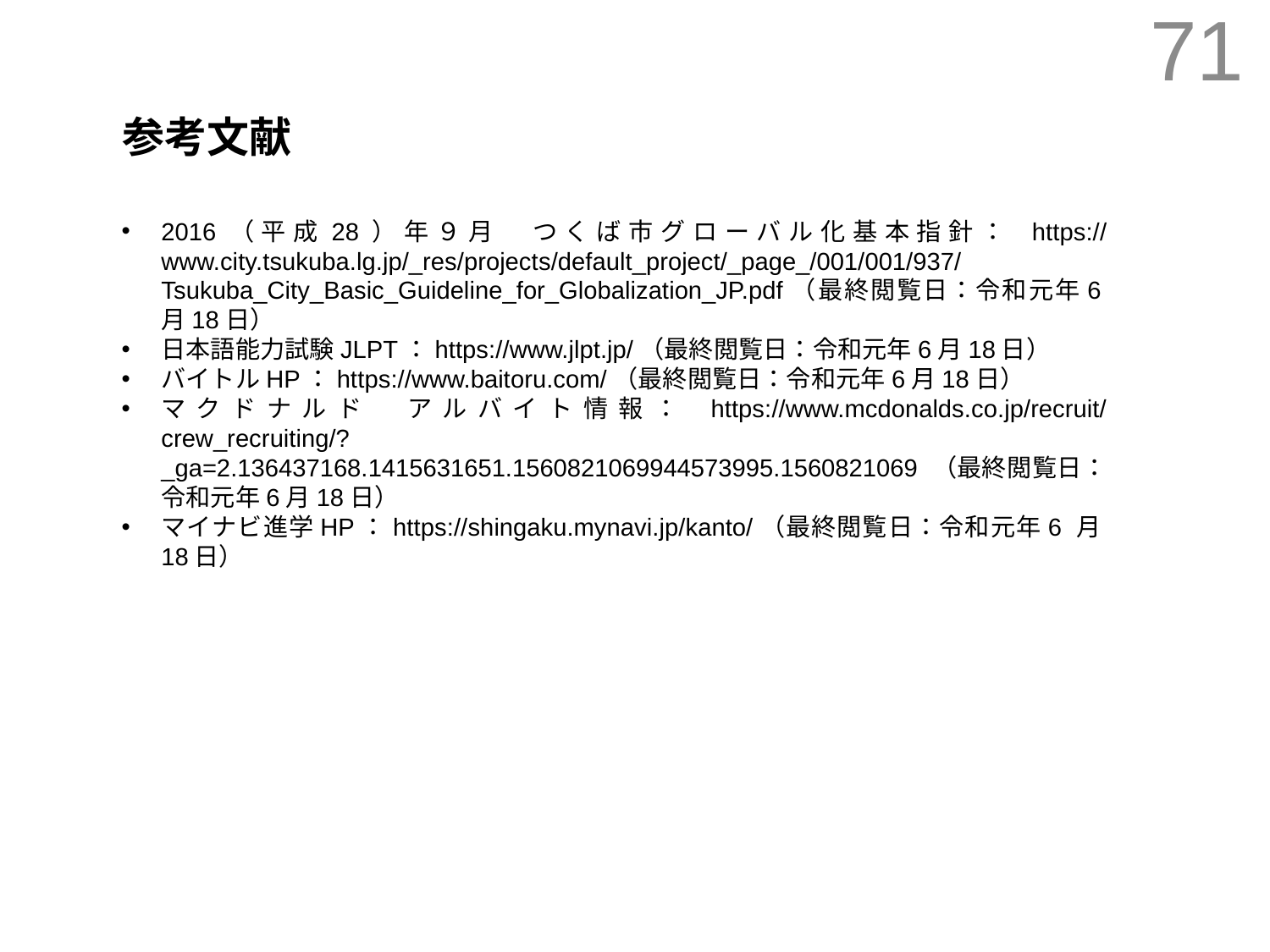

71
参考文献
2016（平成28）年９月　つくば市グローバル化基本指針： https://www.city.tsukuba.lg.jp/_res/projects/default_project/_page_/001/001/937/Tsukuba_City_Basic_Guideline_for_Globalization_JP.pdf（最終閲覧日：令和元年6月18日）
日本語能力試験JLPT：https://www.jlpt.jp/（最終閲覧日：令和元年6月18日）
バイトルHP：https://www.baitoru.com/（最終閲覧日：令和元年6月18日）
マクドナルド　アルバイト情報： https://www.mcdonalds.co.jp/recruit/crew_recruiting/?_ga=2.136437168.1415631651.1560821069944573995.1560821069 （最終閲覧日：令和元年6月18日）
マイナビ進学HP：https://shingaku.mynavi.jp/kanto/（最終閲覧日：令和元年6 月18日）